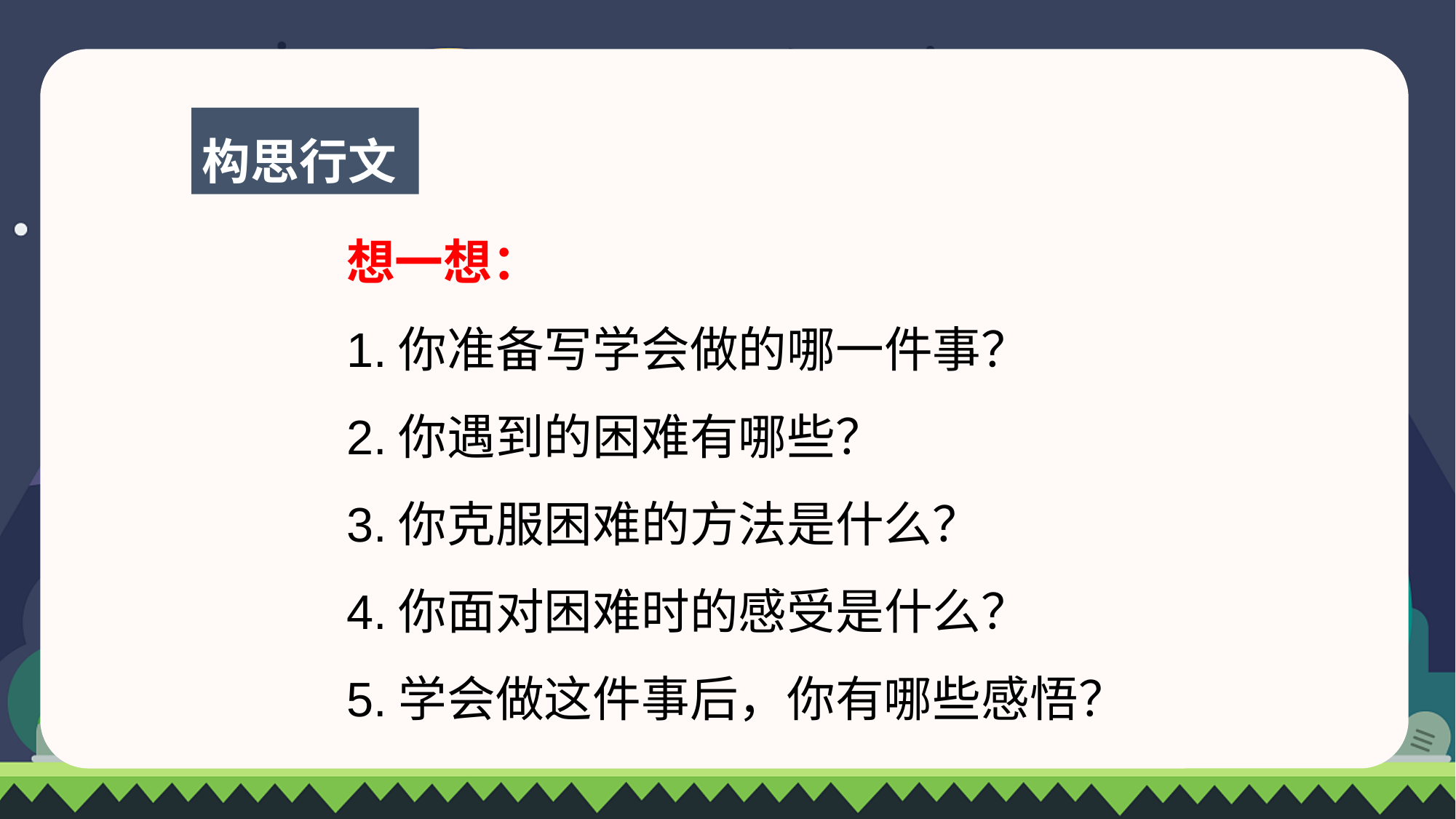

构思行文
想一想：
1.你准备写学会做的哪一件事？
2.你遇到的困难有哪些？
3.你克服困难的方法是什么？
4.你面对困难时的感受是什么？
5.学会做这件事后，你有哪些感悟？